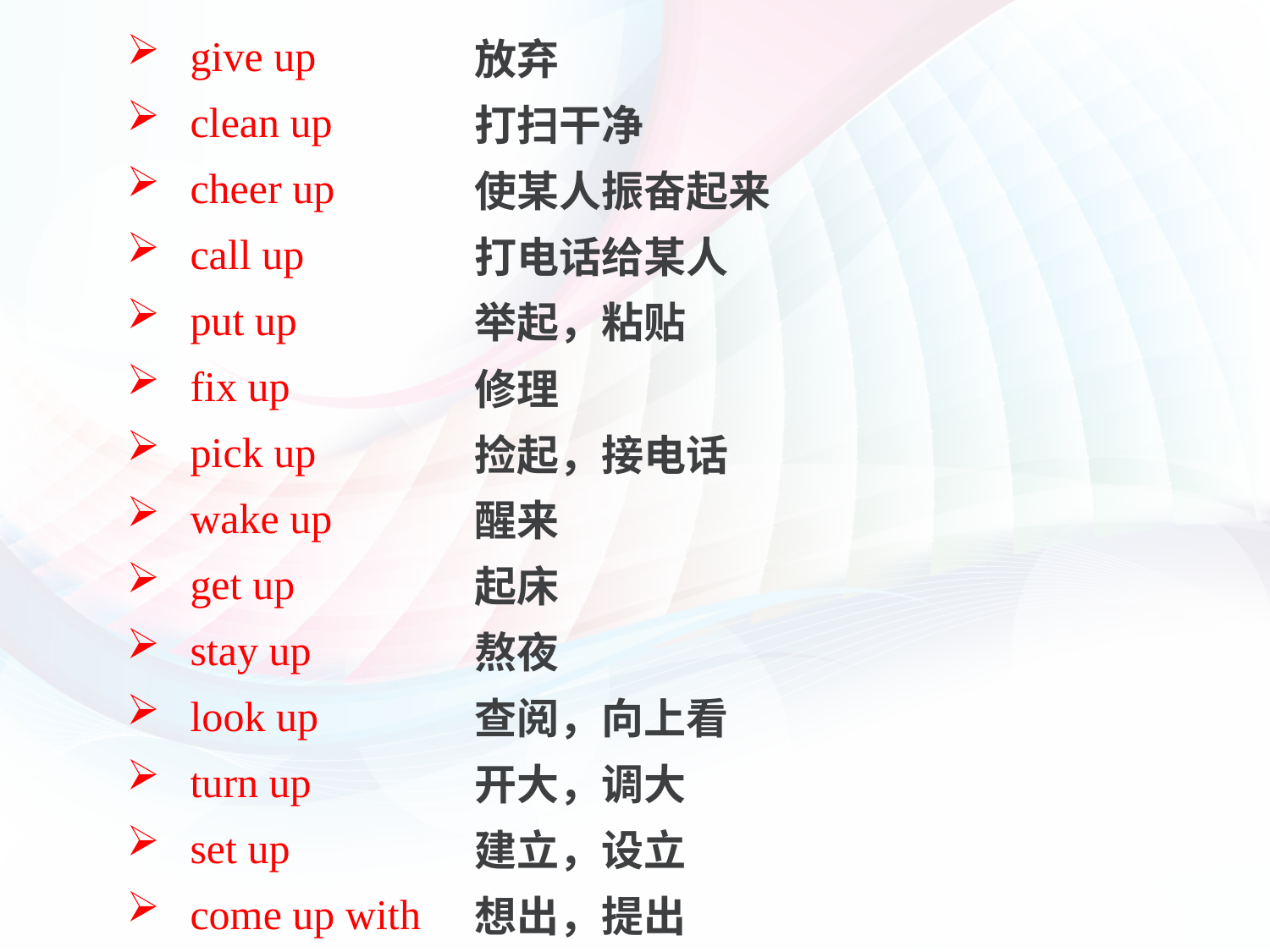

give up
clean up
cheer up
call up
put up
fix up
pick up
wake up
get up
stay up
look up
turn up
set up
come up with

放弃
打扫干净
使某人振奋起来
打电话给某人
举起，粘贴
修理
捡起，接电话
醒来
起床
熬夜
查阅，向上看
开大，调大
建立，设立
想出，提出